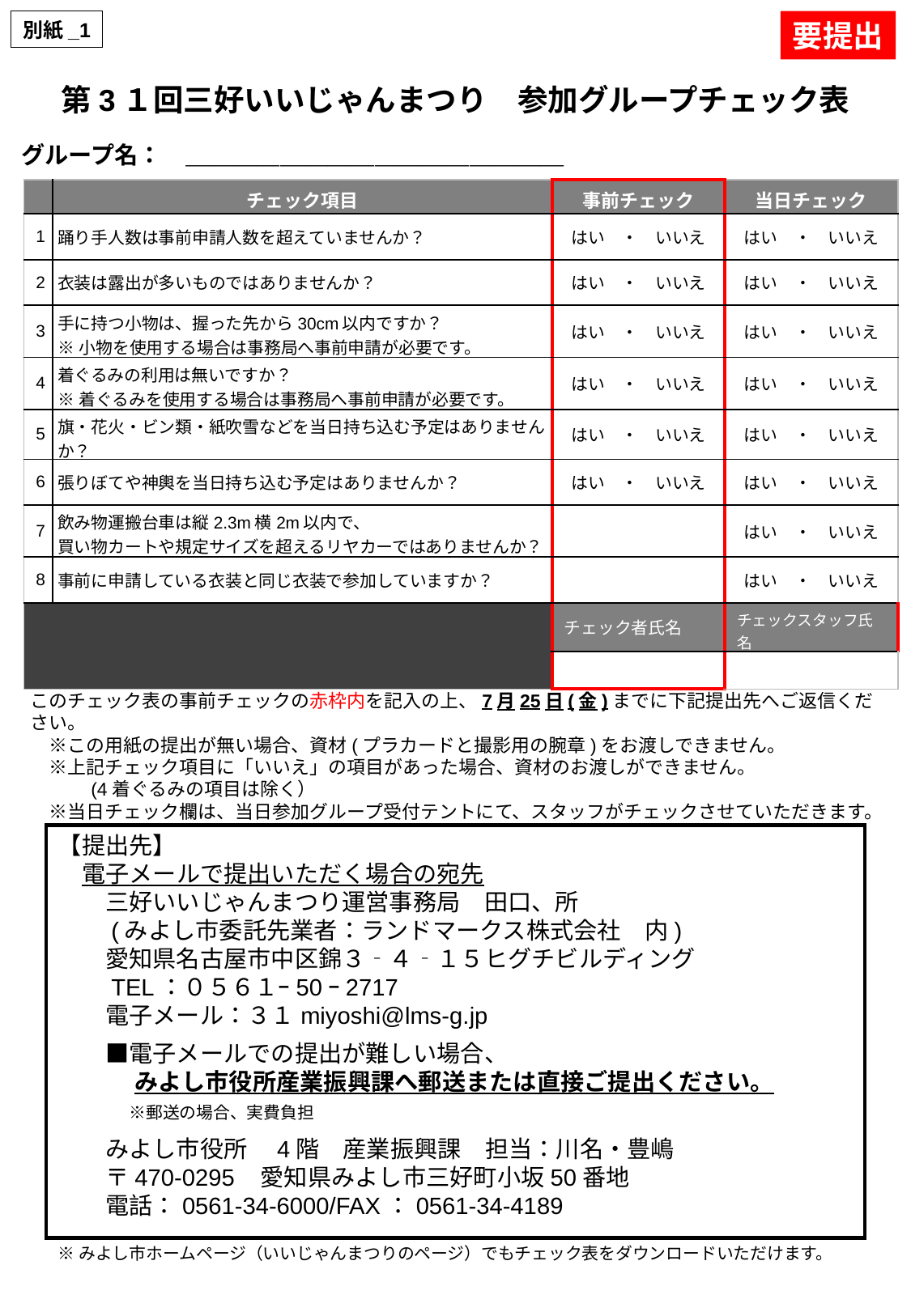

別紙_1
要提出
第3１回三好いいじゃんまつり　参加グループチェック表
グループ名：　＿＿＿＿＿＿＿＿＿＿＿＿＿＿＿＿
|  | チェック項目 | 事前チェック | 当日チェック |
| --- | --- | --- | --- |
| 1 | 踊り手人数は事前申請人数を超えていませんか？ | はい　・　いいえ | はい　・　いいえ |
| 2 | 衣装は露出が多いものではありませんか？ | はい　・　いいえ | はい　・　いいえ |
| 3 | 手に持つ小物は、握った先から30cm以内ですか？ ※小物を使用する場合は事務局へ事前申請が必要です。 | はい　・　いいえ | はい　・　いいえ |
| 4 | 着ぐるみの利用は無いですか？ ※着ぐるみを使用する場合は事務局へ事前申請が必要です。 | はい　・　いいえ | はい　・　いいえ |
| 5 | 旗・花火・ビン類・紙吹雪などを当日持ち込む予定はありませんか？ | はい　・　いいえ | はい　・　いいえ |
| 6 | 張りぼてや神輿を当日持ち込む予定はありませんか？ | はい　・　いいえ | はい　・　いいえ |
| 7 | 飲み物運搬台車は縦2.3m横2m以内で、 買い物カートや規定サイズを超えるリヤカーではありませんか？ |  | はい　・　いいえ |
| 8 | 事前に申請している衣装と同じ衣装で参加していますか？ |  | はい　・　いいえ |
|  |  | チェック者氏名 | チェックスタッフ氏名 |
|  |  |  |  |
このチェック表の事前チェックの赤枠内を記入の上、7月25日(金)までに下記提出先へご返信ください。
　※この用紙の提出が無い場合、資材(プラカードと撮影用の腕章)をお渡しできません。
　※上記チェック項目に「いいえ」の項目があった場合、資材のお渡しができません。
　　　(4着ぐるみの項目は除く）
　※当日チェック欄は、当日参加グループ受付テントにて、スタッフがチェックさせていただきます。
【提出先】
　電子メールで提出いただく場合の宛先
　　三好いいじゃんまつり運営事務局　田口、所
　　(みよし市委託先業者：ランドマークス株式会社　内)
　　愛知県名古屋市中区錦３‐４‐１５ヒグチビルディング
　　TEL：０５６１ｰ50ｰ2717
　　電子メール：３１miyoshi@lms-g.jp

　　■電子メールでの提出が難しい場合、
　　　 みよし市役所産業振興課へ郵送または直接ご提出ください。
　　　※郵送の場合、実費負担

　　みよし市役所　4階　産業振興課　担当：川名・豊嶋
　　〒470-0295   愛知県みよし市三好町小坂50番地
　　電話：0561-34-6000/FAX：0561‐34‐4189

※みよし市ホームページ（いいじゃんまつりのページ）でもチェック表をダウンロードいただけます。